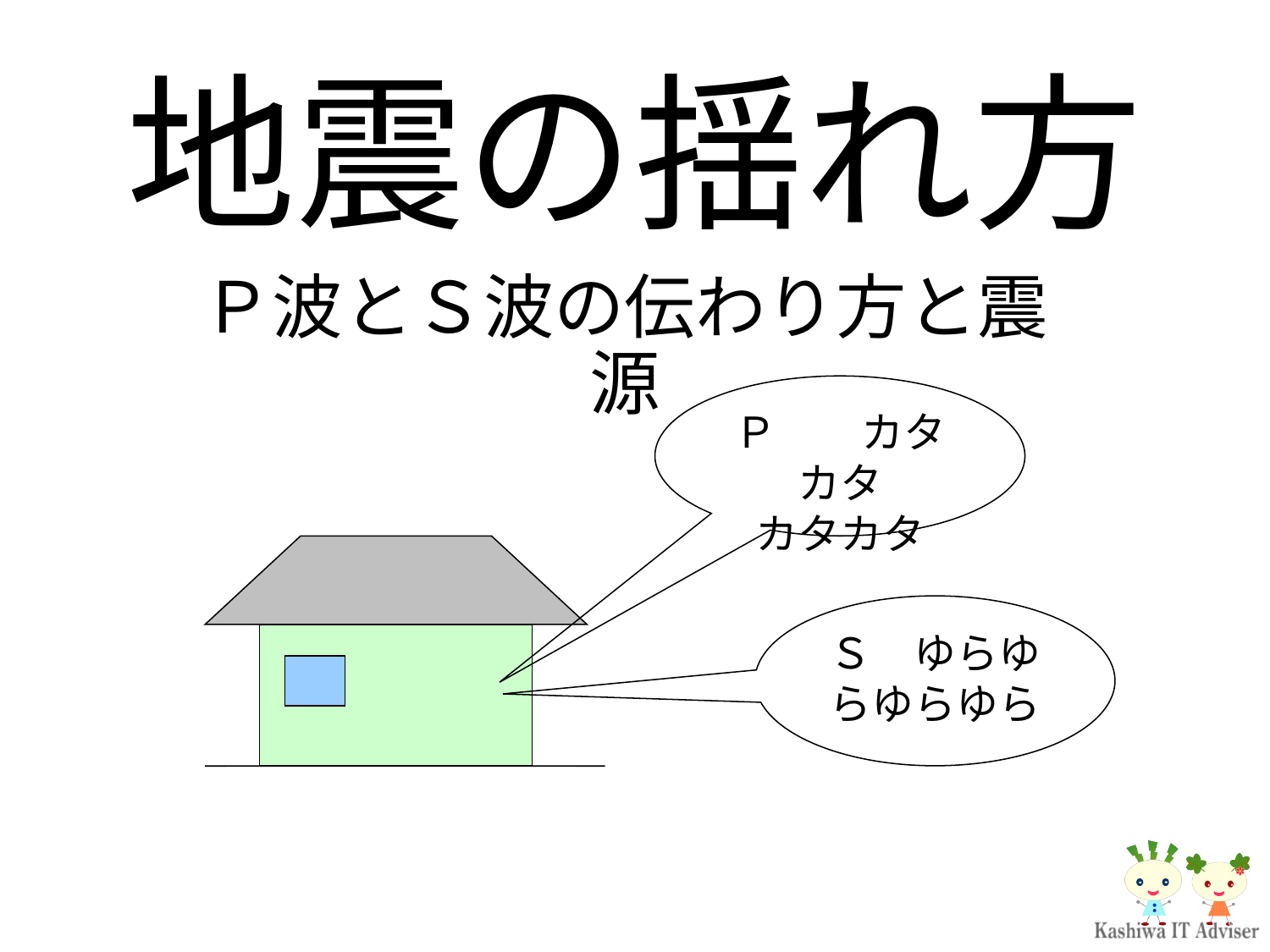

地震の揺れ方
Ｐ波とＳ波の伝わり方と震源
Ｐ　　カタカタ
カタカタ

Ｓ　ゆらゆらゆらゆら